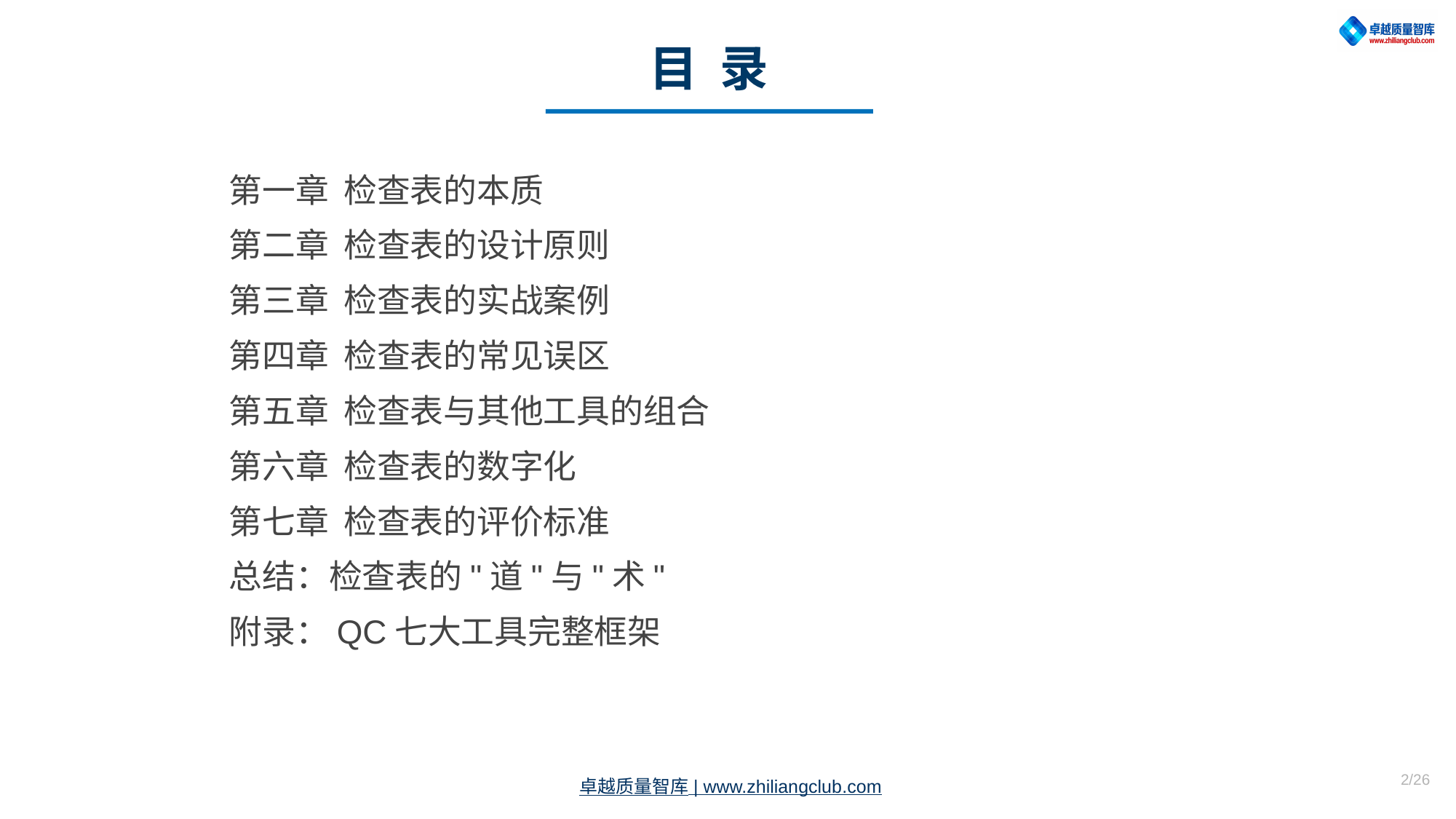

目  录

第一章  检查表的本质
第二章  检查表的设计原则
第三章  检查表的实战案例
第四章  检查表的常见误区
第五章  检查表与其他工具的组合
第六章  检查表的数字化
第七章  检查表的评价标准
总结：检查表的"道"与"术"
附录：QC七大工具完整框架
2/26